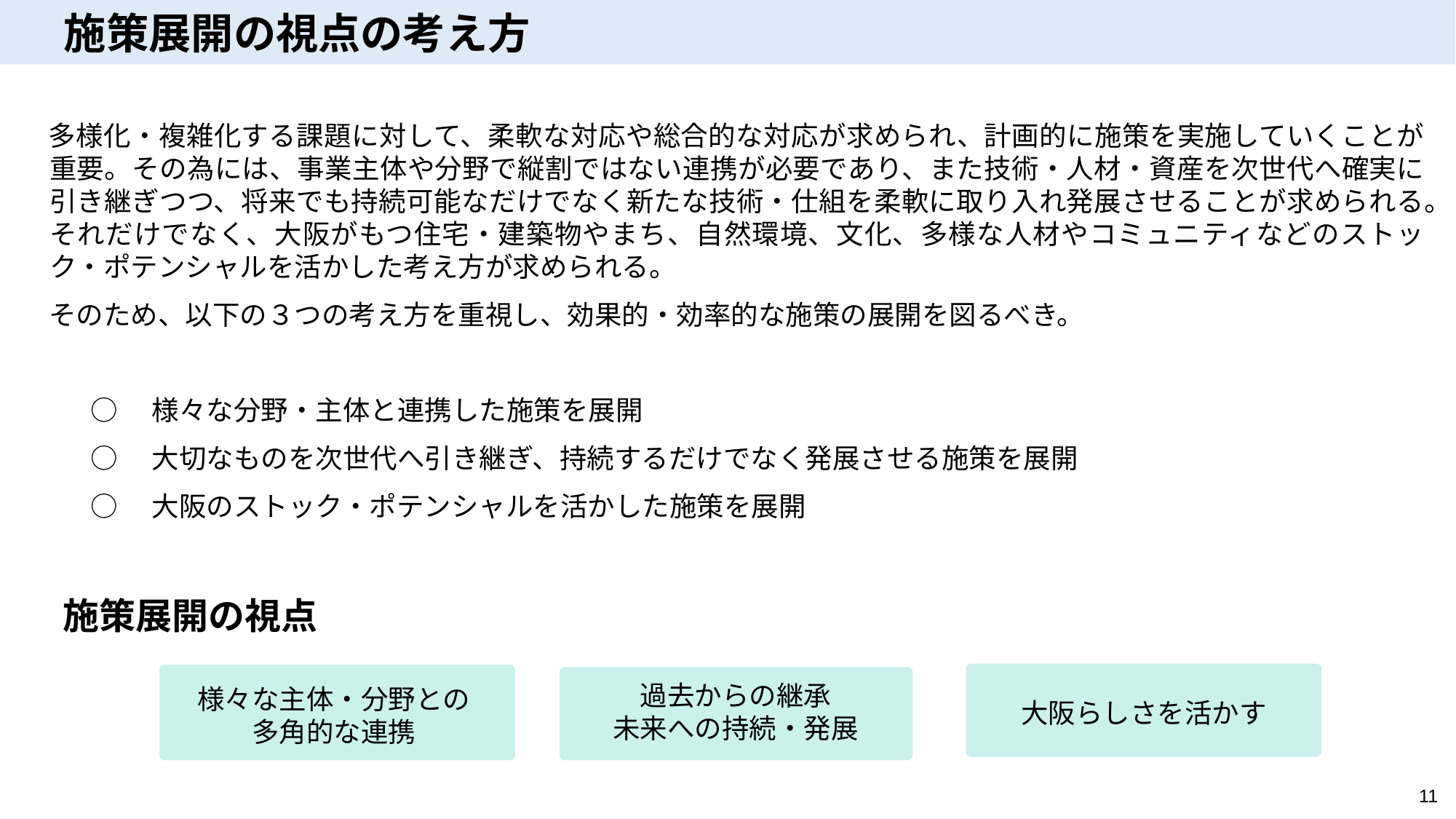

施策展開の視点の考え方

多様化・複雑化する課題に対して、柔軟な対応や総合的な対応が求められ、計画的に施策を実施していくことが重要。その為には、事業主体や分野で縦割ではない連携が必要であり、また技術・人材・資産を次世代へ確実に引き継ぎつつ、将来でも持続可能なだけでなく新たな技術・仕組を柔軟に取り入れ発展させることが求められる。それだけでなく、大阪がもつ住宅・建築物やまち、自然環境、文化、多様な人材やコミュニティなどのストック・ポテンシャルを活かした考え方が求められる。
そのため、以下の３つの考え方を重視し、効果的・効率的な施策の展開を図るべき。

○　様々な分野・主体と連携した施策を展開
○　大切なものを次世代へ引き継ぎ、持続するだけでなく発展させる施策を展開
○　大阪のストック・ポテンシャルを活かした施策を展開
施策展開の視点

過去からの継承
未来への持続・発展
様々な主体・分野との
多角的な連携
大阪らしさを活かす
11